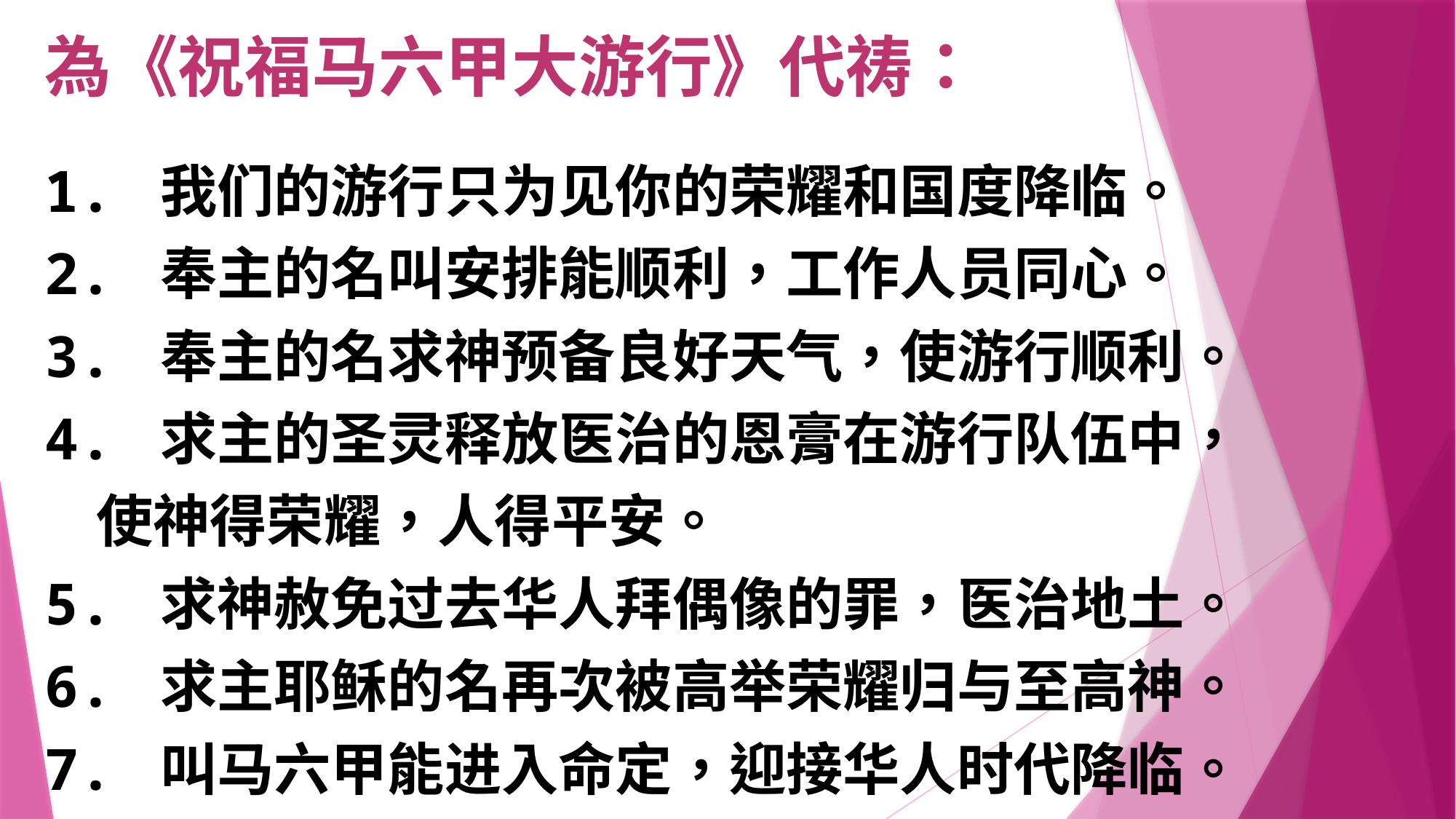

# 為《祝福马六甲大游行》代祷：
1. 我们的游行只为见你的荣耀和国度降临。
2. 奉主的名叫安排能顺利，工作人员同心。
3. 奉主的名求神预备良好天气，使游行顺利。
4. 求主的圣灵释放医治的恩膏在游行队伍中，
   使神得荣耀，人得平安。
5. 求神赦免过去华人拜偶像的罪，医治地土。
6. 求主耶稣的名再次被高举荣耀归与至高神。
7. 叫马六甲能进入命定，迎接华人时代降临。